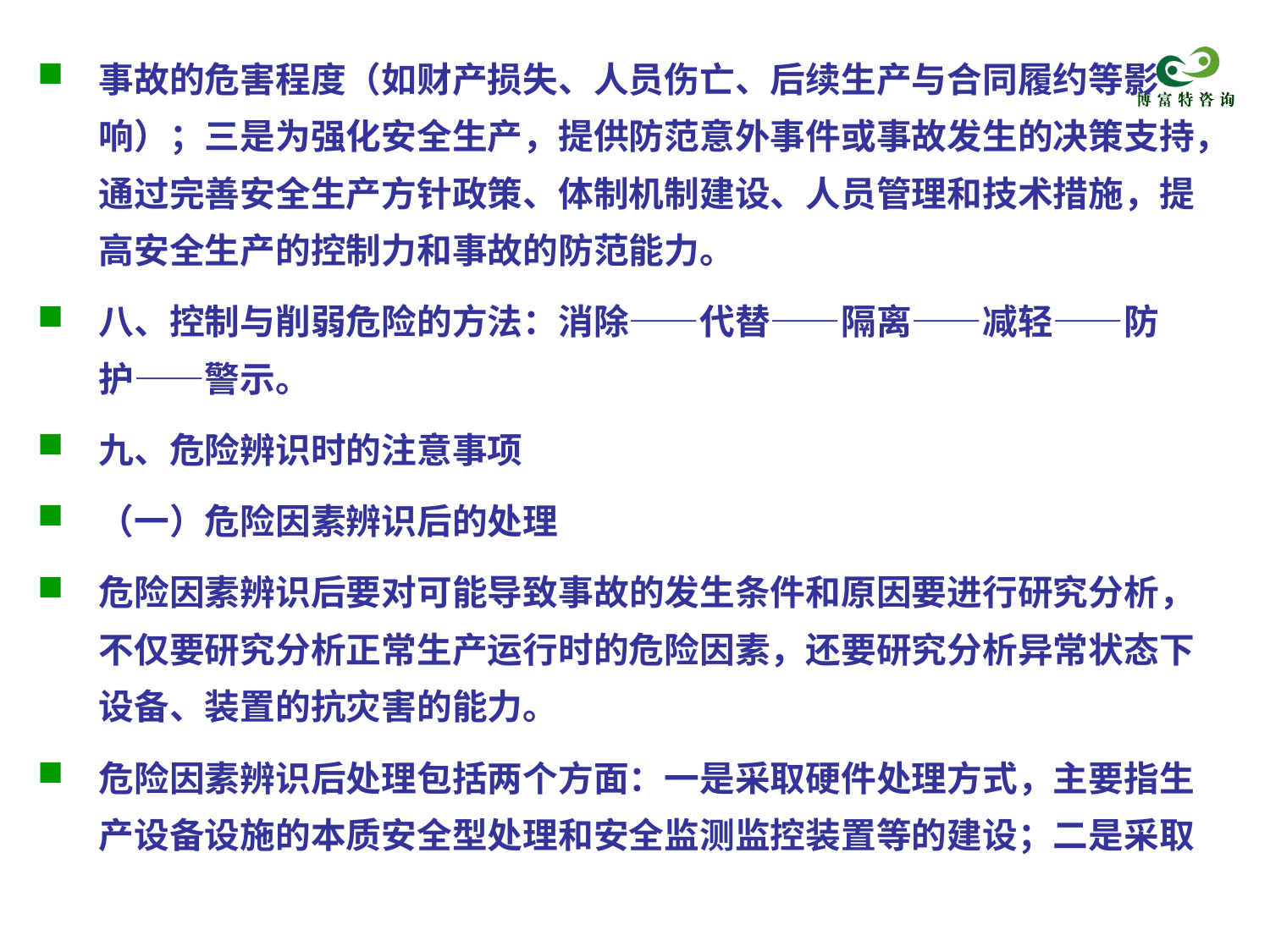

事故的危害程度（如财产损失、人员伤亡、后续生产与合同履约等影响）；三是为强化安全生产，提供防范意外事件或事故发生的决策支持，通过完善安全生产方针政策、体制机制建设、人员管理和技术措施，提高安全生产的控制力和事故的防范能力。
八、控制与削弱危险的方法：消除――代替――隔离――减轻――防护――警示。
九、危险辨识时的注意事项
（一）危险因素辨识后的处理
危险因素辨识后要对可能导致事故的发生条件和原因要进行研究分析，不仅要研究分析正常生产运行时的危险因素，还要研究分析异常状态下设备、装置的抗灾害的能力。
危险因素辨识后处理包括两个方面：一是采取硬件处理方式，主要指生产设备设施的本质安全型处理和安全监测监控装置等的建设；二是采取